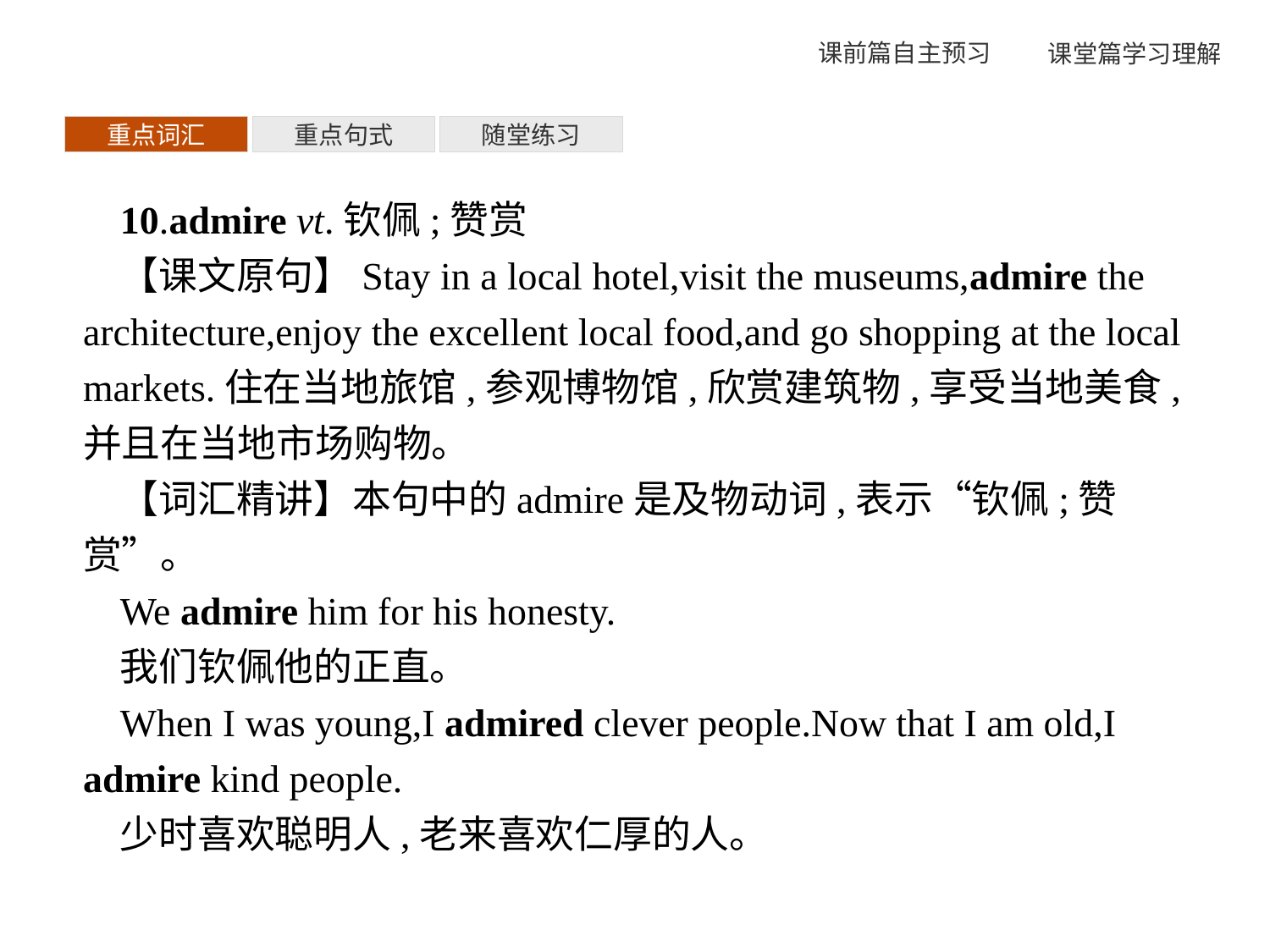

重点词汇
重点句式
随堂练习
10.admire vt.钦佩;赞赏
【课文原句】Stay in a local hotel,visit the museums,admire the architecture,enjoy the excellent local food,and go shopping at the local markets.住在当地旅馆,参观博物馆,欣赏建筑物,享受当地美食,并且在当地市场购物。
【词汇精讲】本句中的admire是及物动词,表示“钦佩;赞赏”。
We admire him for his honesty.
我们钦佩他的正直。
When I was young,I admired clever people.Now that I am old,I admire kind people.
少时喜欢聪明人,老来喜欢仁厚的人。